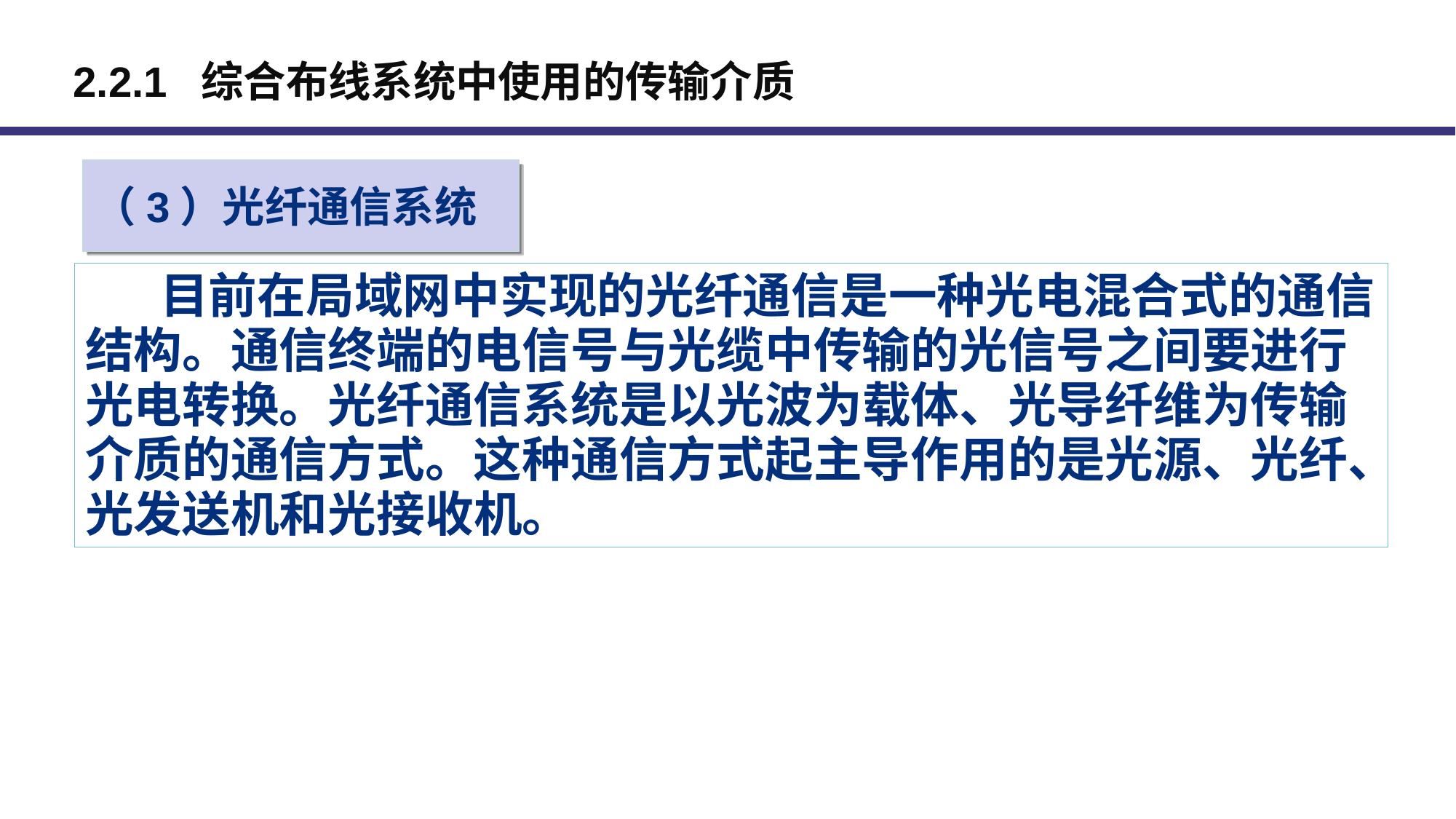

# 2.2.1  综合布线系统中使用的传输介质
（3）光纤通信系统
目前在局域网中实现的光纤通信是一种光电混合式的通信结构。通信终端的电信号与光缆中传输的光信号之间要进行光电转换。光纤通信系统是以光波为载体、光导纤维为传输介质的通信方式。这种通信方式起主导作用的是光源、光纤、光发送机和光接收机。